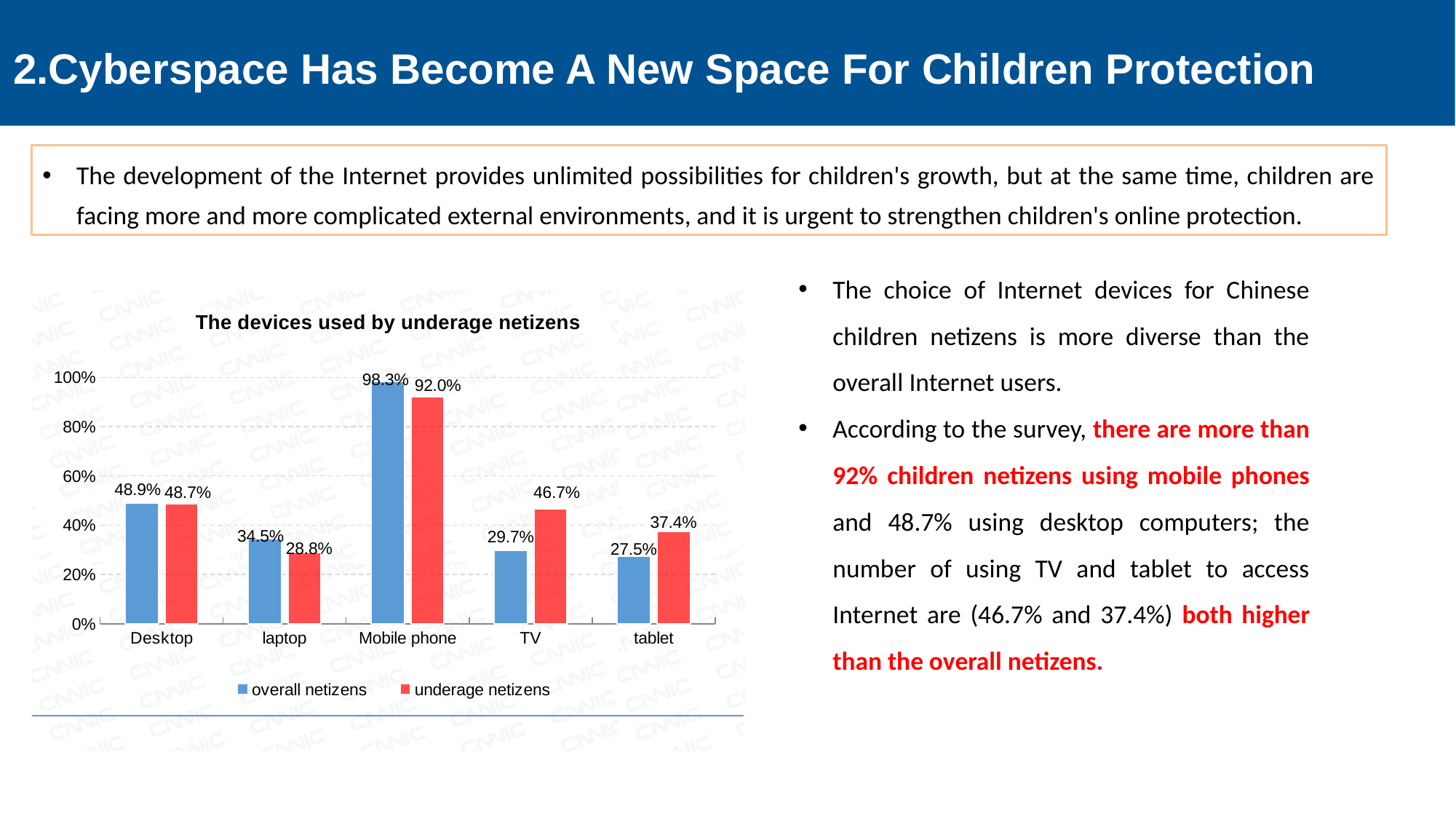

2.Cyberspace Has Become A New Space For Children Protection
The development of the Internet provides unlimited possibilities for children's growth, but at the same time, children are facing more and more complicated external environments, and it is urgent to strengthen children's online protection.
The choice of Internet devices for Chinese children netizens is more diverse than the overall Internet users.
According to the survey, there are more than 92% children netizens using mobile phones and 48.7% using desktop computers; the number of using TV and tablet to access Internet are (46.7% and 37.4%) both higher than the overall netizens.

### Chart: The devices used by underage netizens

| Category | overall netizens | underage netizens |
|---|---|---|
| Desktop | 0.48932400000000004 | 0.48700000000000004 |
| laptop | 0.34502499999999997 | 0.28800000000000003 |
| Mobile phone | 0.98264 | 0.92 |
| TV | 0.29725 | 0.467 |
| tablet | 0.27539 | 0.374 |
经济全球化